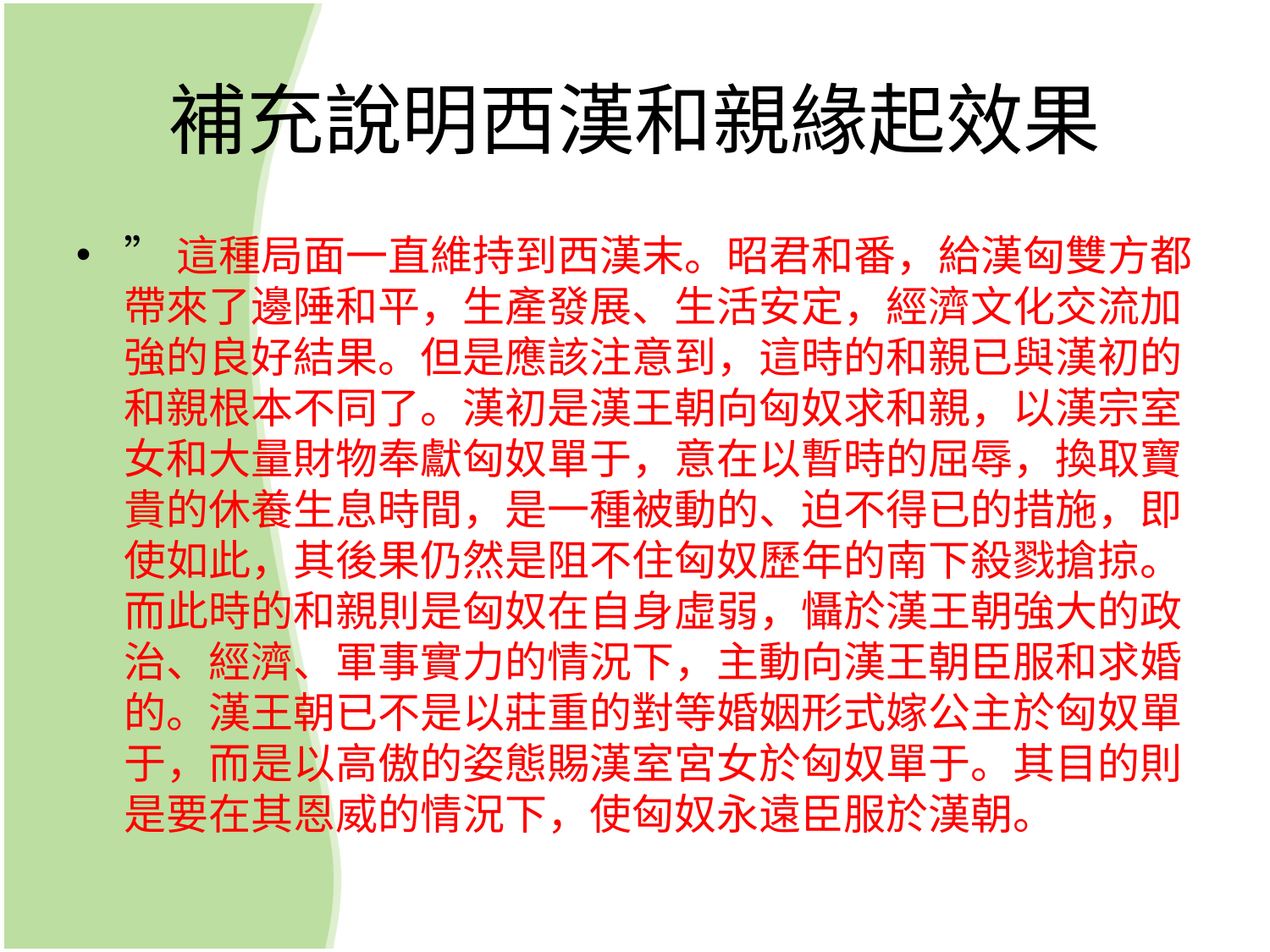

# 補充說明西漢和親緣起效果
”這種局面一直維持到西漢末。昭君和番，給漢匈雙方都帶來了邊陲和平，生產發展、生活安定，經濟文化交流加強的良好結果。但是應該注意到，這時的和親已與漢初的和親根本不同了。漢初是漢王朝向匈奴求和親，以漢宗室女和大量財物奉獻匈奴單于，意在以暫時的屈辱，換取寶貴的休養生息時間，是一種被動的、迫不得已的措施，即使如此，其後果仍然是阻不住匈奴歷年的南下殺戮搶掠。而此時的和親則是匈奴在自身虛弱，懾於漢王朝強大的政治、經濟、軍事實力的情況下，主動向漢王朝臣服和求婚的。漢王朝已不是以莊重的對等婚姻形式嫁公主於匈奴單于，而是以高傲的姿態賜漢室宮女於匈奴單于。其目的則是要在其恩威的情況下，使匈奴永遠臣服於漢朝。